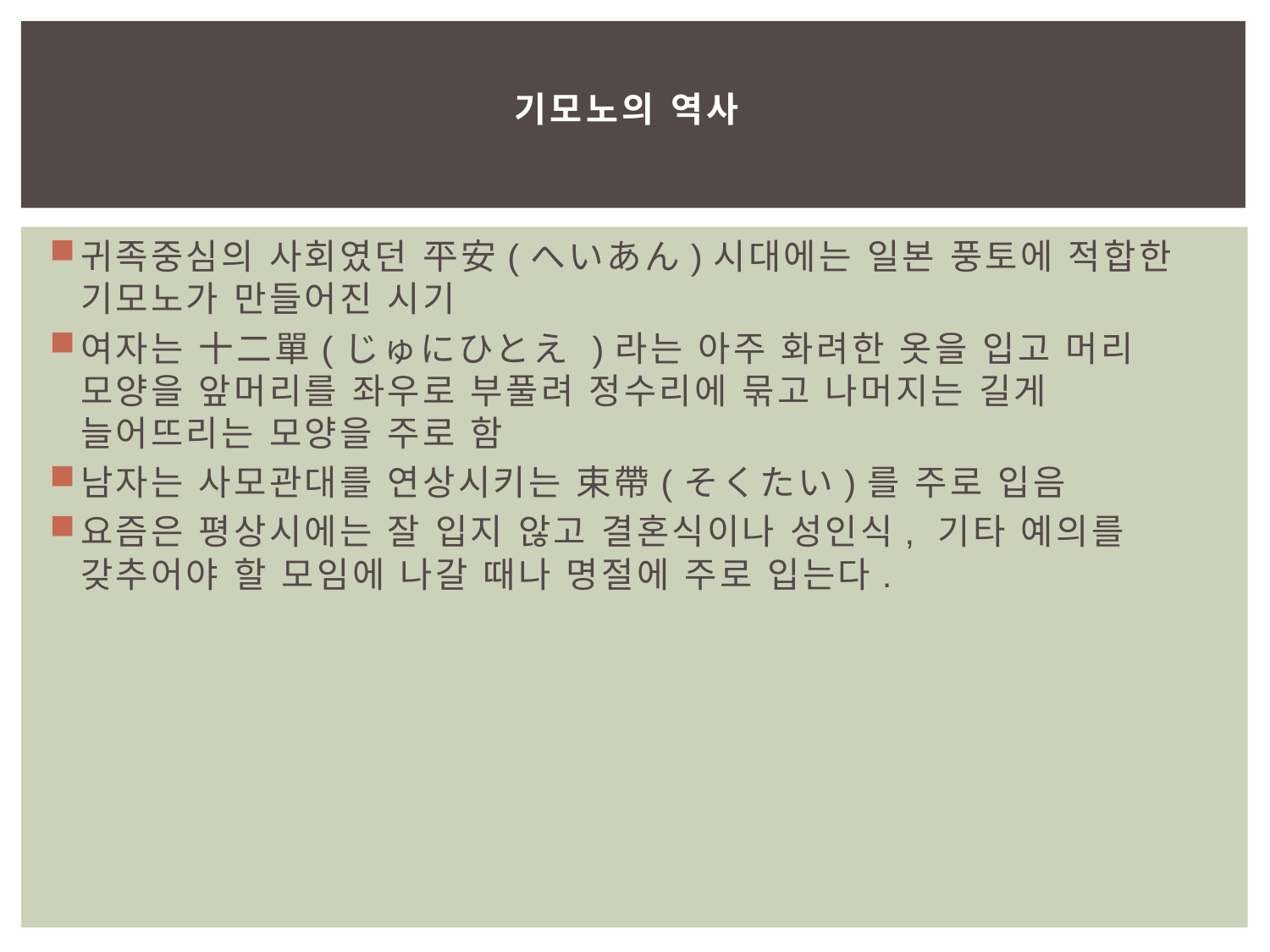

# 기모노의 역사

귀족중심의 사회였던 平安(へいあん)시대에는 일본 풍토에 적합한 기모노가 만들어진 시기
여자는 十二單(じゅにひとえ )라는 아주 화려한 옷을 입고 머리 모양을 앞머리를 좌우로 부풀려 정수리에 묶고 나머지는 길게 늘어뜨리는 모양을 주로 함
남자는 사모관대를 연상시키는 束帶(そくたい)를 주로 입음
요즘은 평상시에는 잘 입지 않고 결혼식이나 성인식, 기타 예의를 갖추어야 할 모임에 나갈 때나 명절에 주로 입는다.